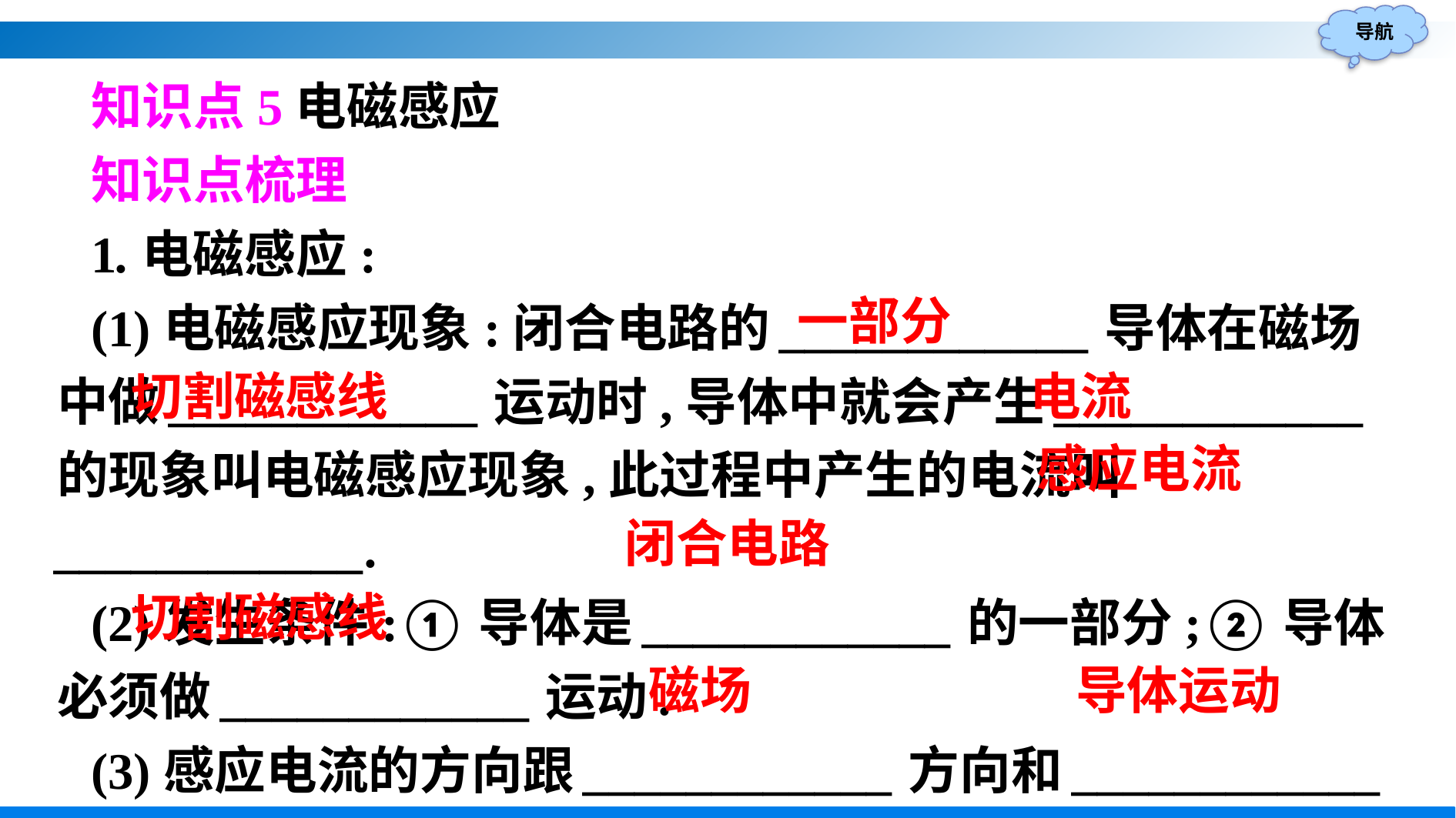

知识点5电磁感应
知识点梳理
1.电磁感应:
(1)电磁感应现象:闭合电路的____________导体在磁场中做____________运动时,导体中就会产生____________的现象叫电磁感应现象,此过程中产生的电流叫____________.
(2)发生条件:①导体是____________的一部分;②导体必须做____________运动.
(3)感应电流的方向跟____________方向和____________方向有关.
一部分
切割磁感线
电流
感应电流
闭合电路
切割磁感线
导体运动
磁场